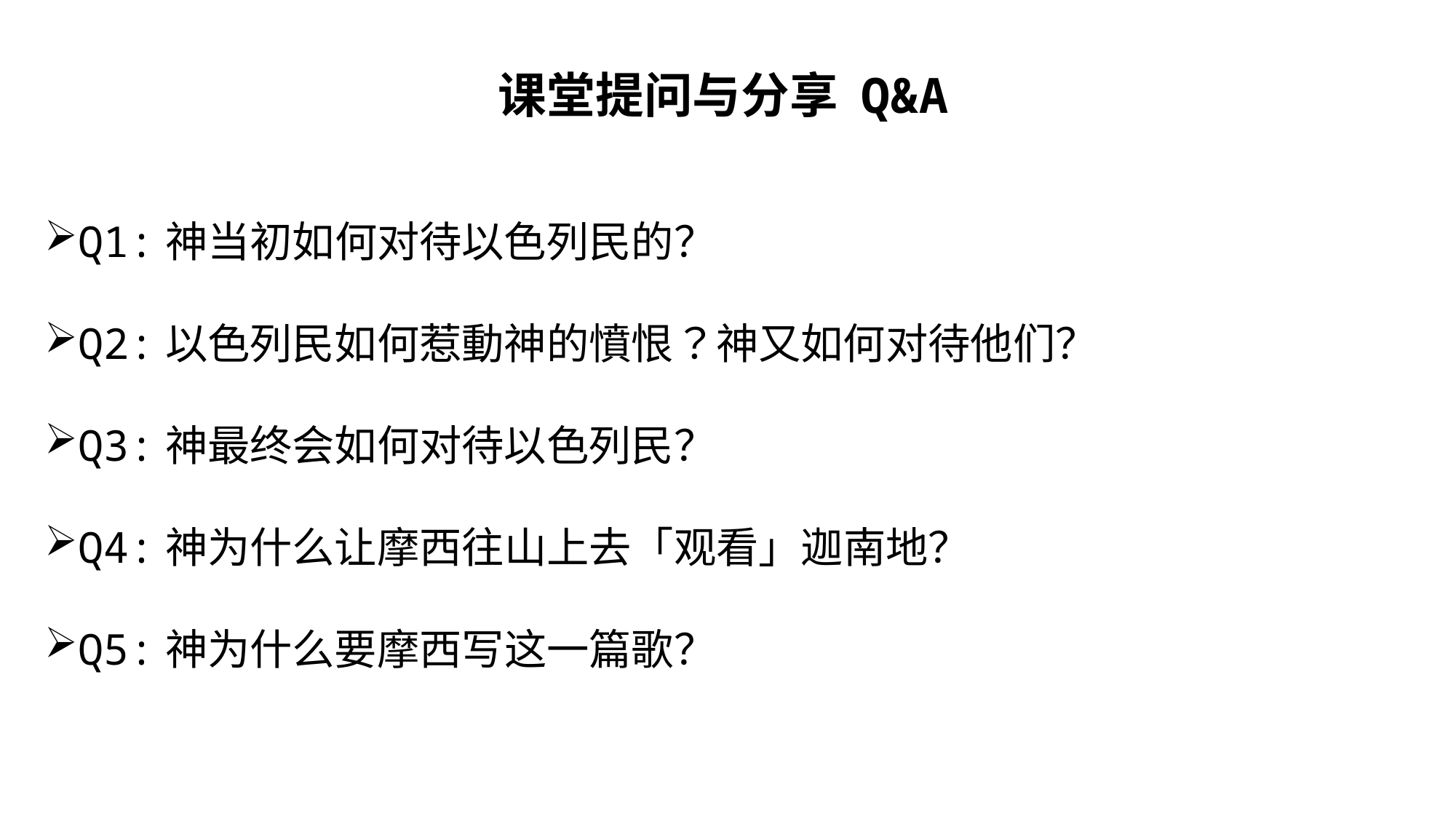

课堂提问与分享 Q&A

Q1:神当初如何对待以色列民的？

Q2:以色列民如何惹動神的憤恨？神又如何对待他们？

Q3:神最终会如何对待以色列民？

Q4:神为什么让摩西往山上去「观看」迦南地？

Q5:神为什么要摩西写这一篇歌？